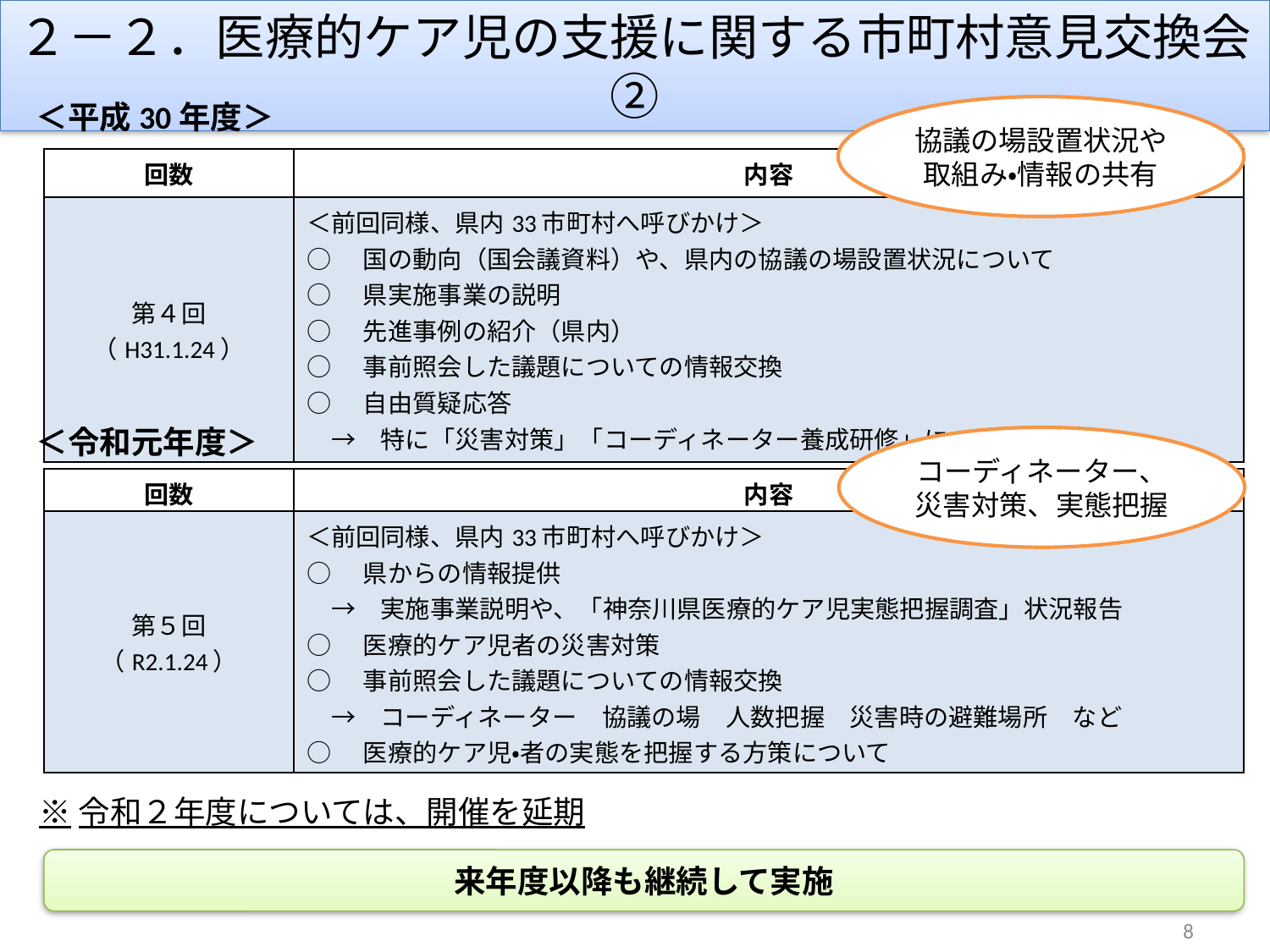

２－２．医療的ケア児の支援に関する市町村意見交換会②
8
医療的ケア児の支援に関する市町村情報交換会
＜平成30年度＞
協議の場設置状況や
取組み・情報の共有
| 回数 | 内容 |
| --- | --- |
| 第４回 （H31.1.24） | ＜前回同様、県内33市町村へ呼びかけ＞ ○　国の動向（国会議資料）や、県内の協議の場設置状況について ○　県実施事業の説明 ○　先進事例の紹介（県内） ○　事前照会した議題についての情報交換 ○　自由質疑応答 　→　特に「災害対策」「コーディネーター養成研修」について質疑 |
＜令和元年度＞
コーディネーター、
災害対策、実態把握
| 回数 | 内容 |
| --- | --- |
| 第５回 （R2.1.24） | ＜前回同様、県内33市町村へ呼びかけ＞ ○　県からの情報提供 　→　実施事業説明や、「神奈川県医療的ケア児実態把握調査」状況報告 ○　医療的ケア児者の災害対策 ○　事前照会した議題についての情報交換 　→　コーディネーター　協議の場　人数把握　災害時の避難場所　など ○　医療的ケア児・者の実態を把握する方策について |
※令和２年度については、開催を延期
来年度以降も継続して実施
8